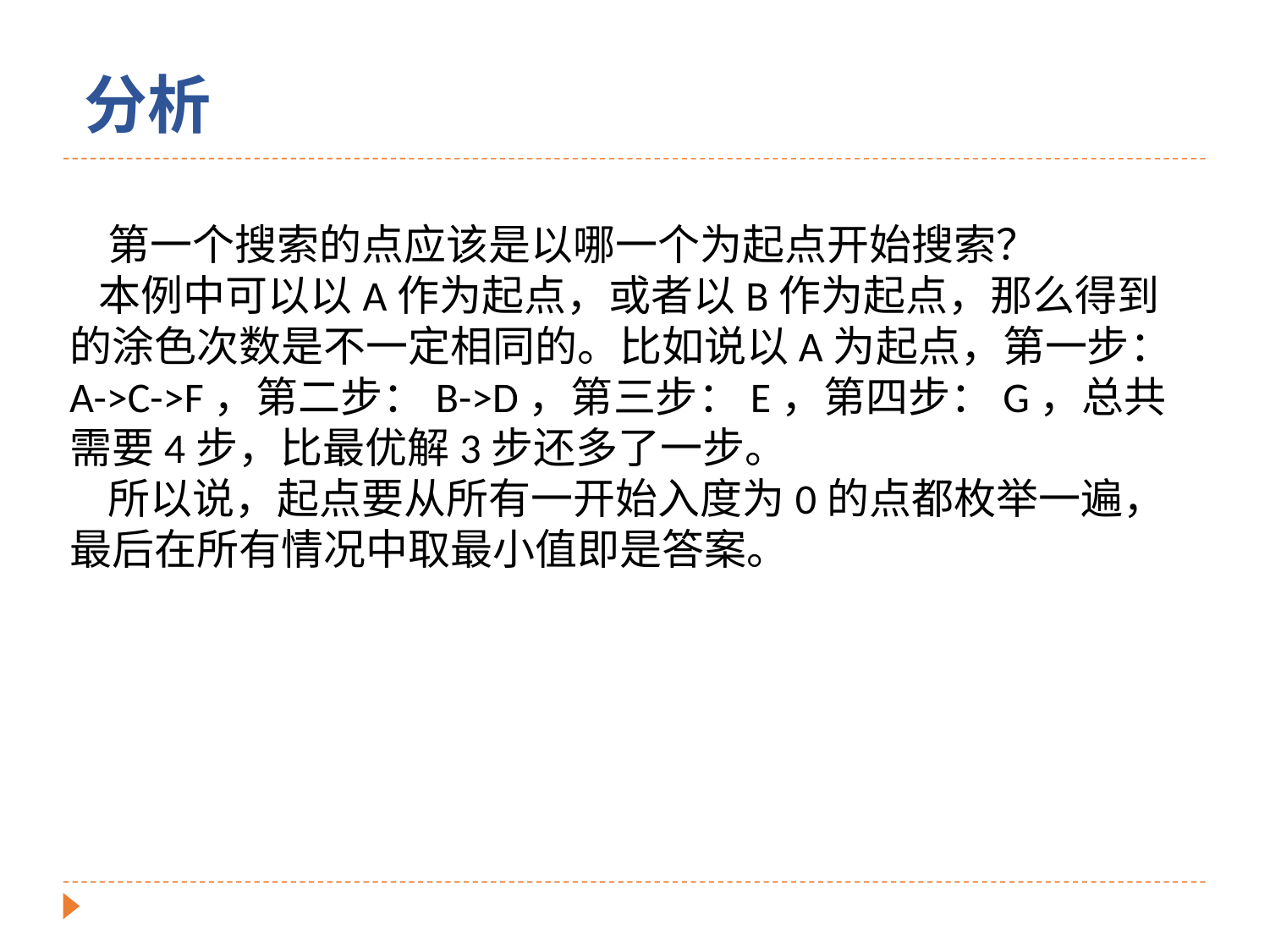

分析
   第一个搜索的点应该是以哪一个为起点开始搜索？
  本例中可以以A作为起点，或者以B作为起点，那么得到的涂色次数是不一定相同的。比如说以A为起点，第一步：A->C->F，第二步：B->D，第三步：E，第四步：G，总共需要4步，比最优解3步还多了一步。
   所以说，起点要从所有一开始入度为0的点都枚举一遍，最后在所有情况中取最小值即是答案。